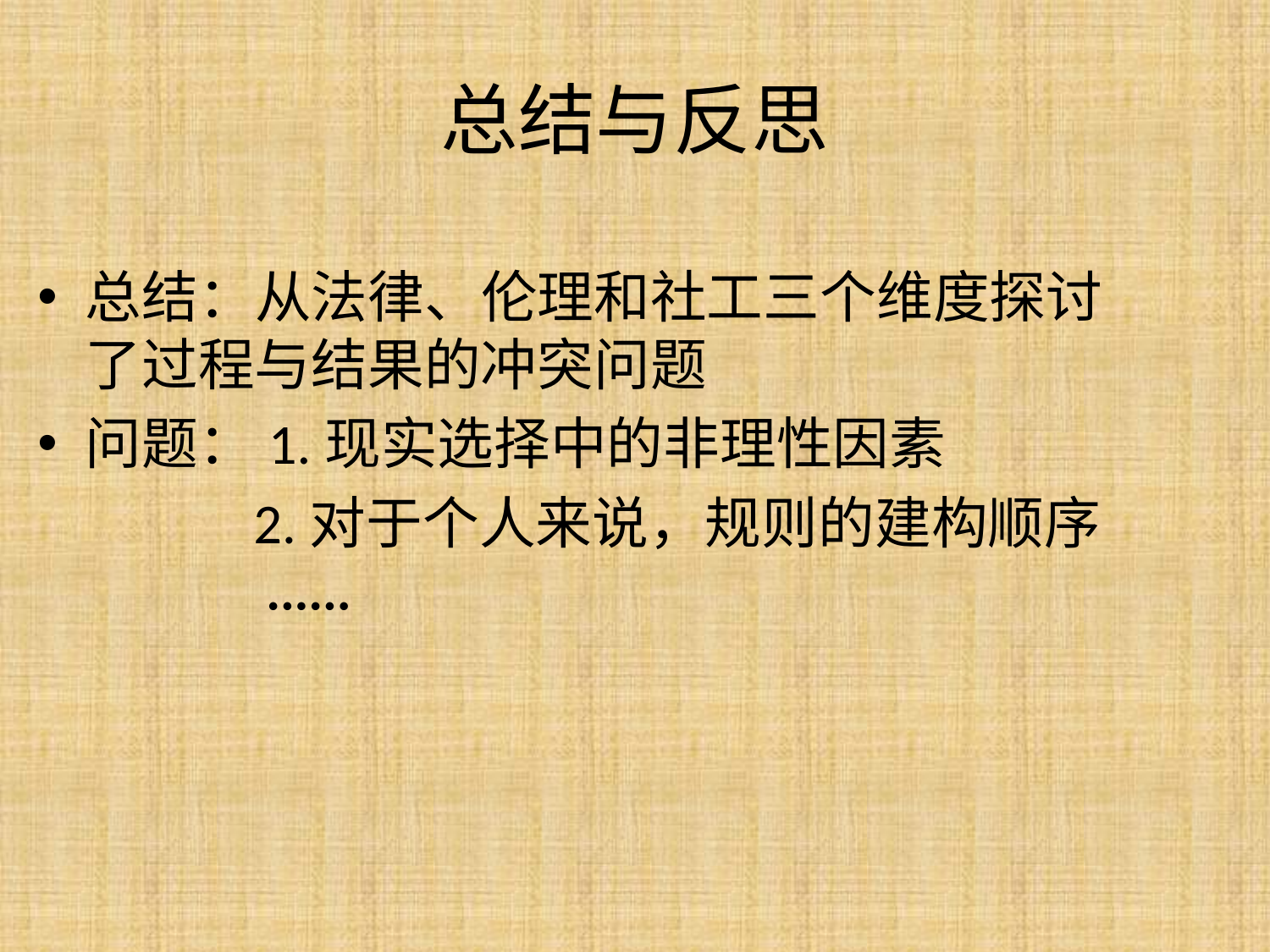

# 总结与反思

总结：从法律、伦理和社工三个维度探讨了过程与结果的冲突问题
问题：1.现实选择中的非理性因素
                 2.对于个人来说，规则的建构顺序
                  ······